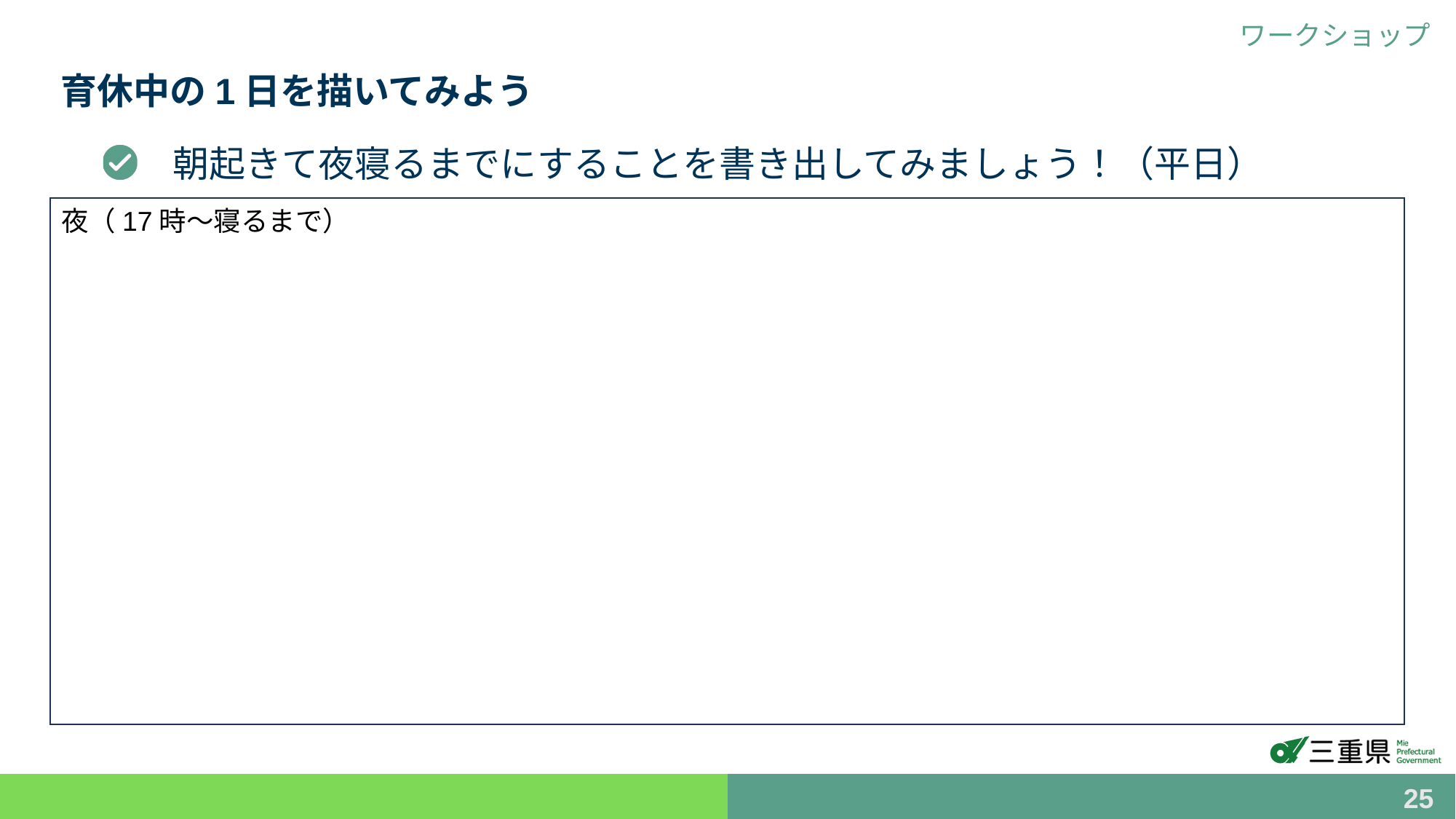

ワークショップ
育休中の1日を描いてみよう
朝起きて夜寝るまでにすることを書き出してみましょう！（平日）

夜（17時～寝るまで）